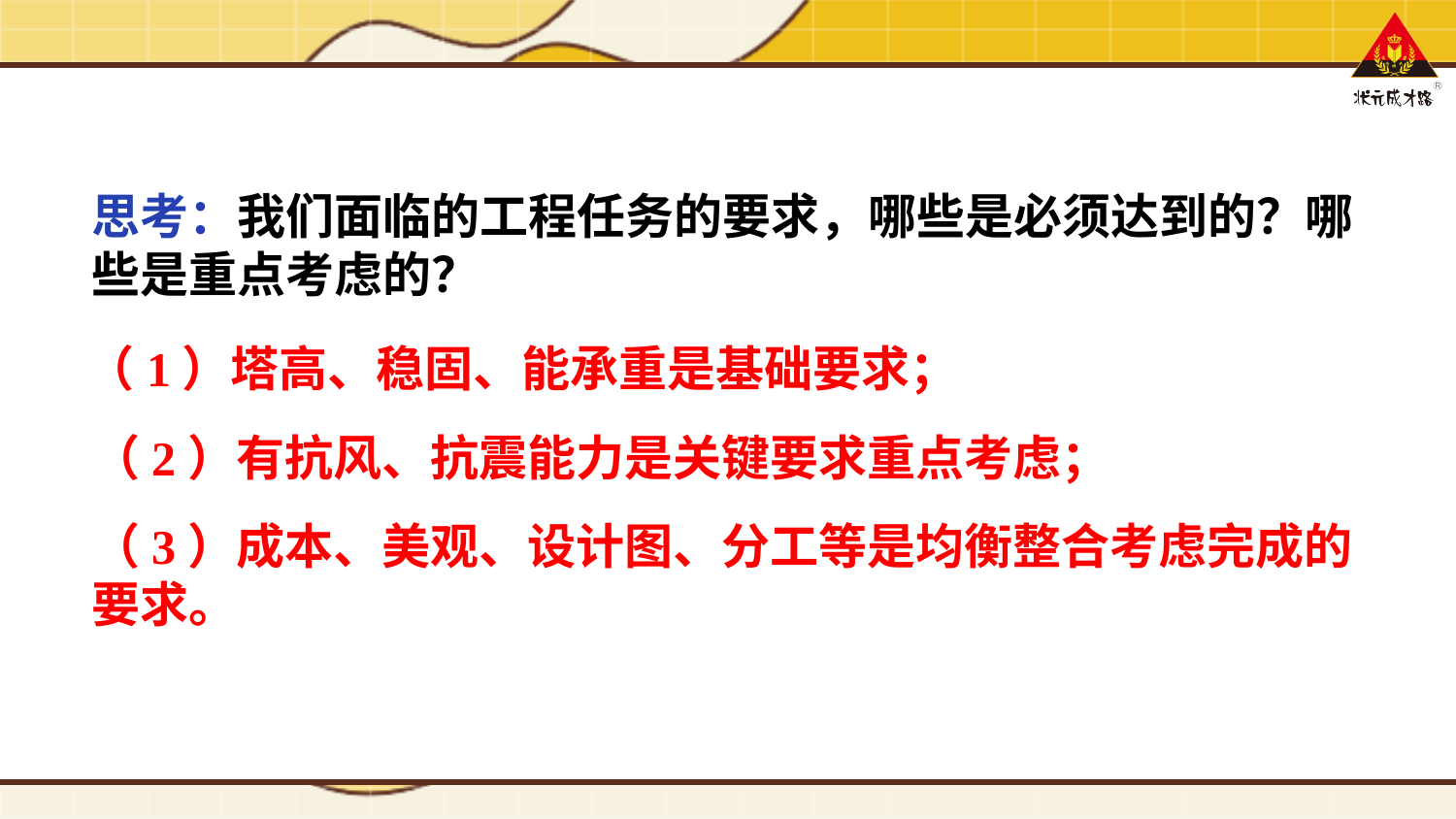

思考：我们面临的工程任务的要求，哪些是必须达到的？哪些是重点考虑的？
（1）塔高、稳固、能承重是基础要求；
（2）有抗风、抗震能力是关键要求重点考虑；
（3）成本、美观、设计图、分工等是均衡整合考虑完成的要求。